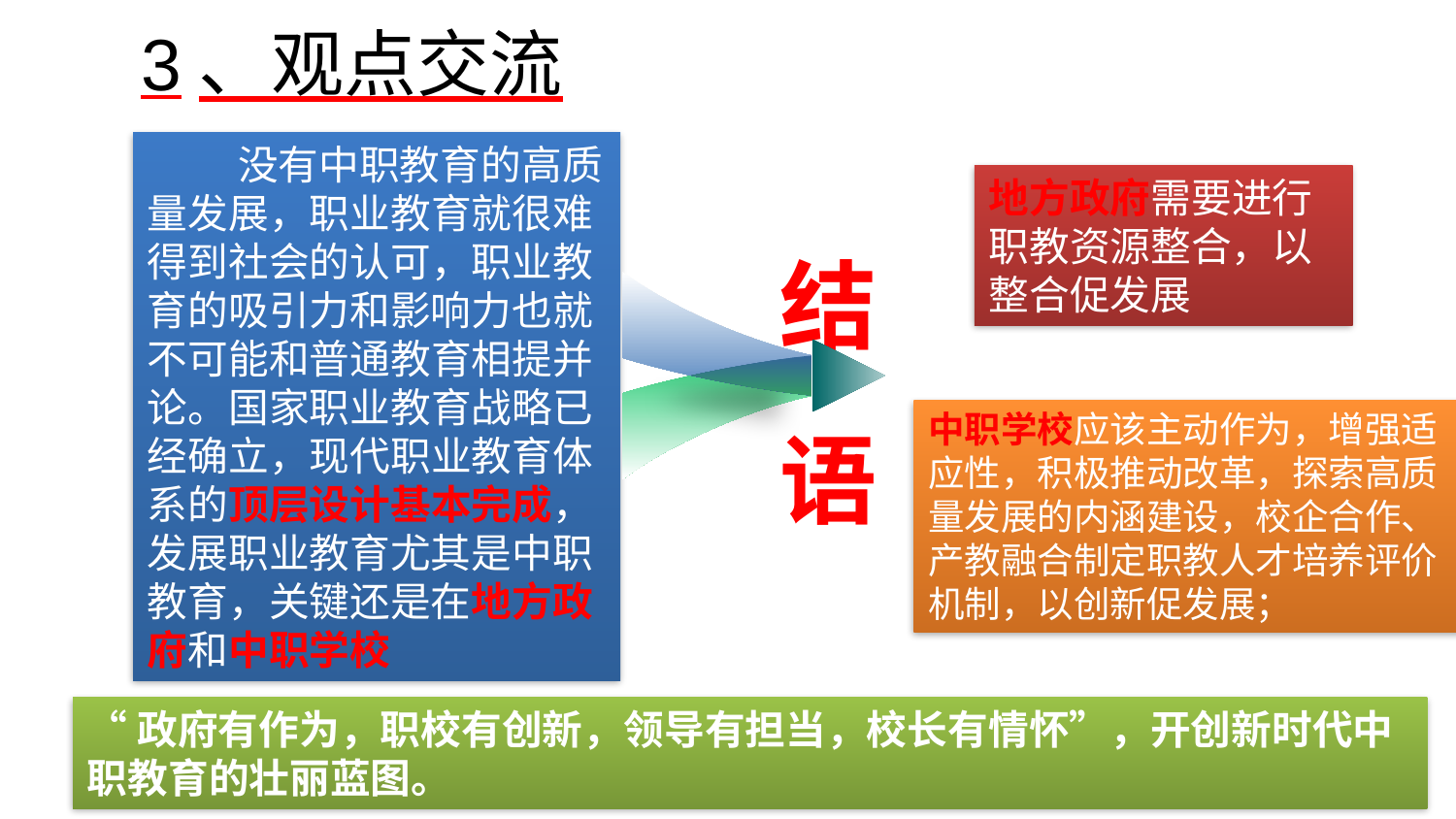

# 3、观点交流
D
         没有中职教育的高质量发展，职业教育就很难得到社会的认可，职业教育的吸引力和影响力也就不可能和普通教育相提并论。国家职业教育战略已经确立，现代职业教育体系的顶层设计基本完成，发展职业教育尤其是中职教育，关键还是在地方政府和中职学校
地方政府需要进行职教资源整合，以整合促发展
结
语

中职学校应该主动作为，增强适应性，积极推动改革，探索高质量发展的内涵建设，校企合作、产教融合制定职教人才培养评价机制，以创新促发展；
“政府有作为，职校有创新，领导有担当，校长有情怀”，开创新时代中职教育的壮丽蓝图。

22